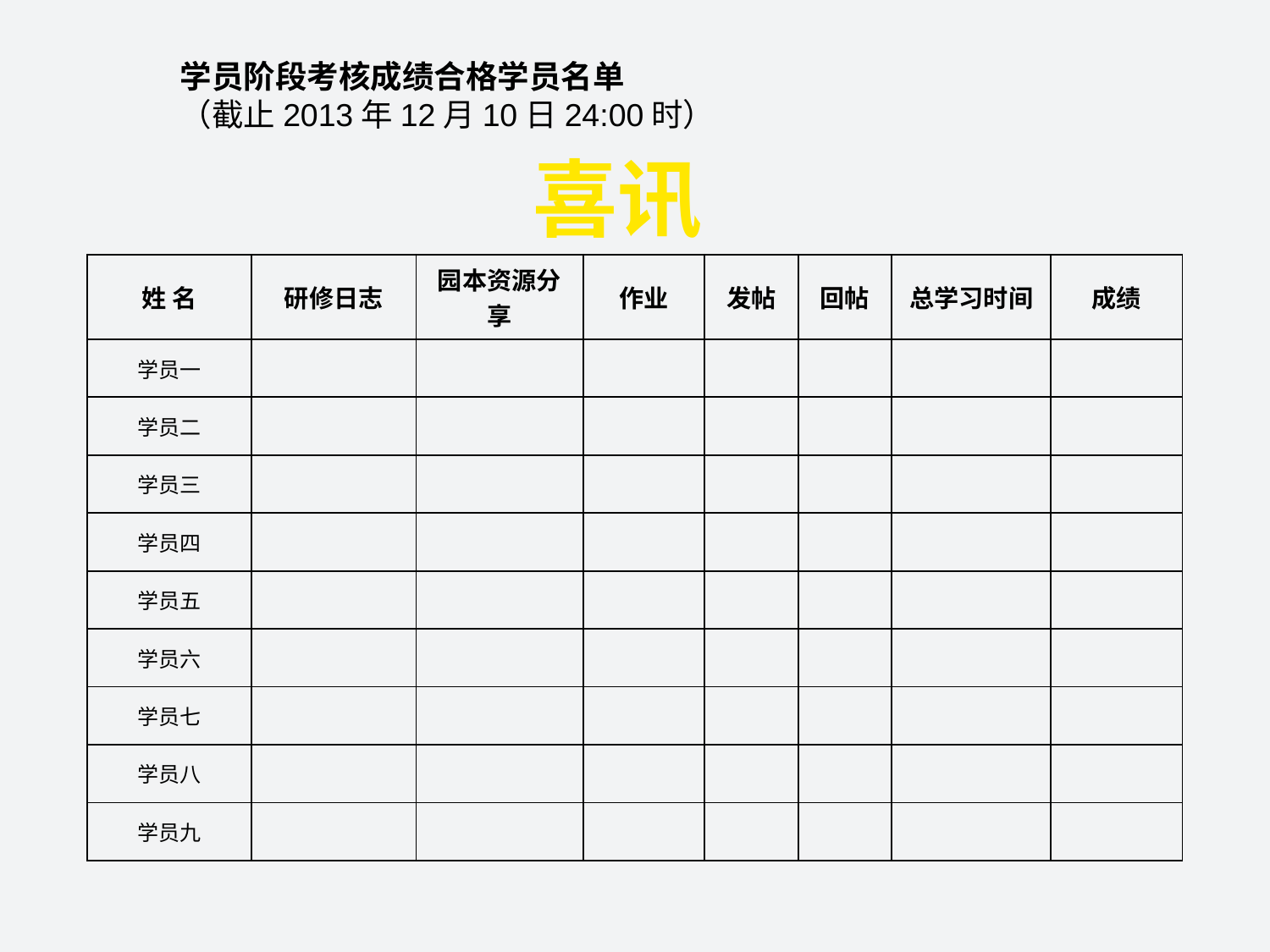

学员阶段考核成绩合格学员名单
（截止2013年12月10日24:00时）
喜讯
| 姓 名 | 研修日志 | 园本资源分享 | 作业 | 发帖 | 回帖 | 总学习时间 | 成绩 |
| --- | --- | --- | --- | --- | --- | --- | --- |
| 学员一 |  |  |  |  |  |  |  |
| 学员二 |  |  |  |  |  |  |  |
| 学员三 |  |  |  |  |  |  |  |
| 学员四 |  |  |  |  |  |  |  |
| 学员五 |  |  |  |  |  |  |  |
| 学员六 |  |  |  |  |  |  |  |
| 学员七 |  |  |  |  |  |  |  |
| 学员八 |  |  |  |  |  |  |  |
| 学员九 |  |  |  |  |  |  |  |